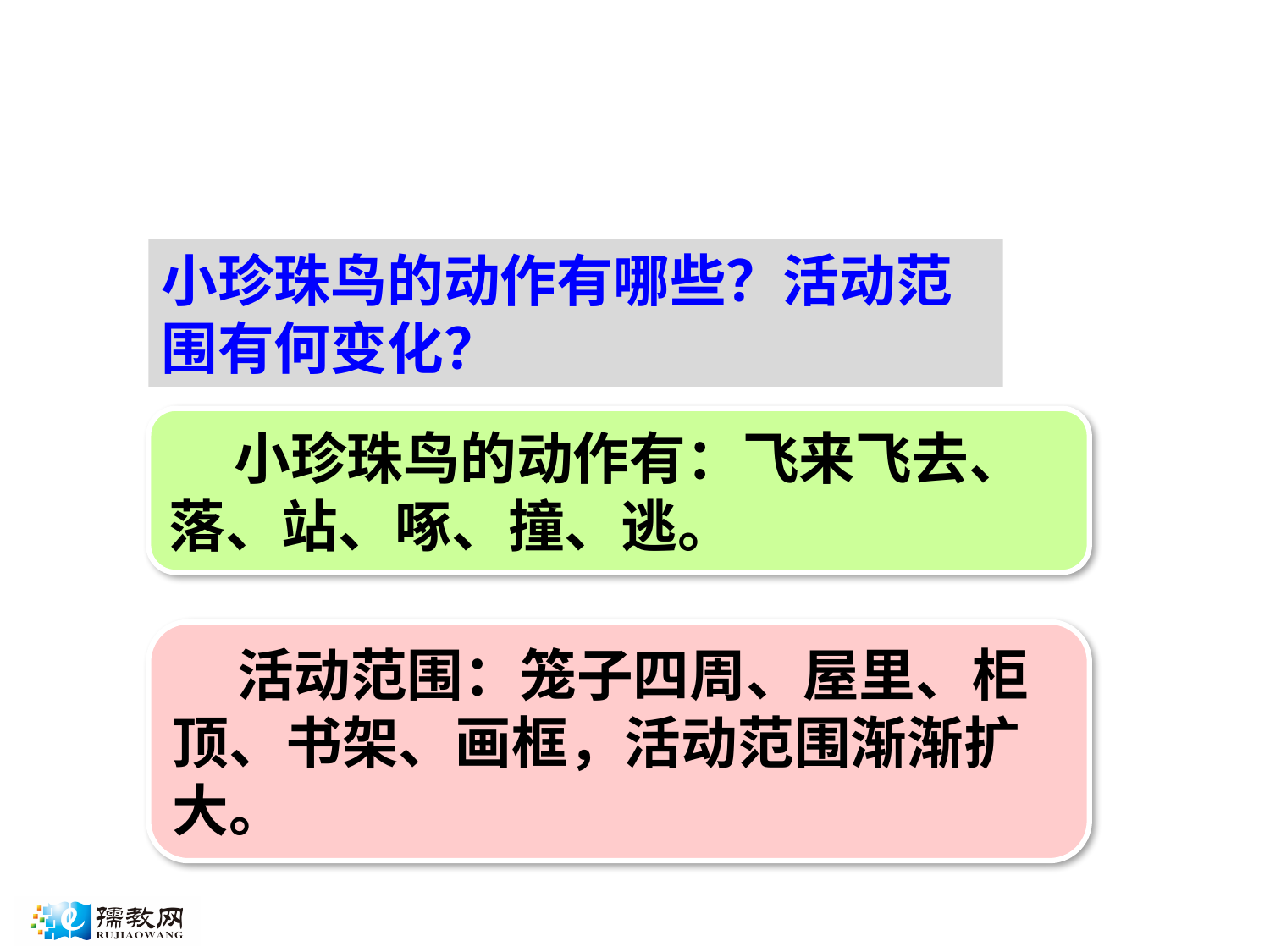

小珍珠鸟的动作有哪些？活动范围有何变化？
    小珍珠鸟的动作有：飞来飞去、落、站、啄、撞、逃。
    活动范围：笼子四周、屋里、柜顶、书架、画框，活动范围渐渐扩大。